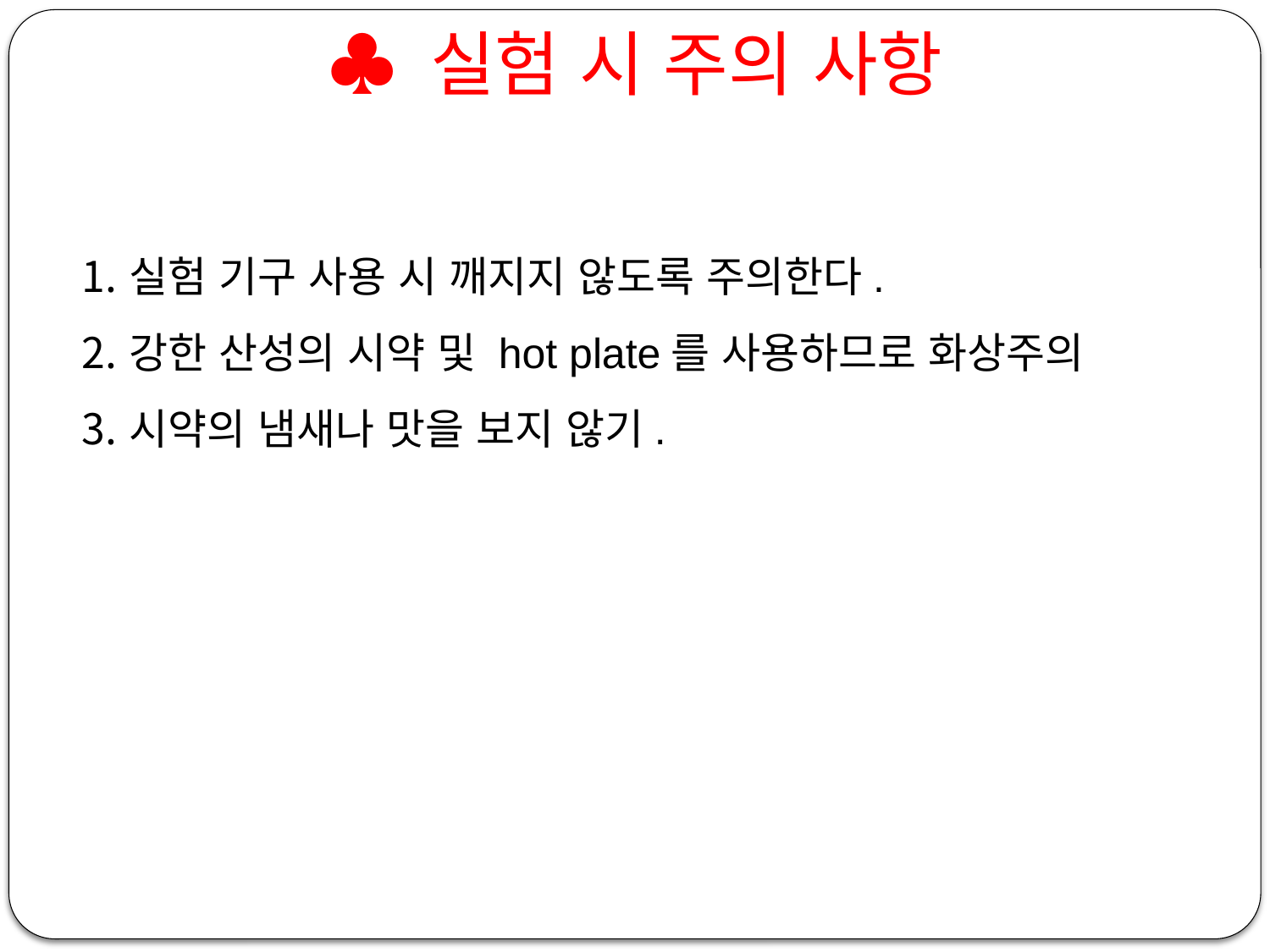

♣ 실험 시 주의 사항
실험 기구 사용 시 깨지지 않도록 주의한다.
강한 산성의 시약 및 hot plate를 사용하므로 화상주의
시약의 냄새나 맛을 보지 않기.